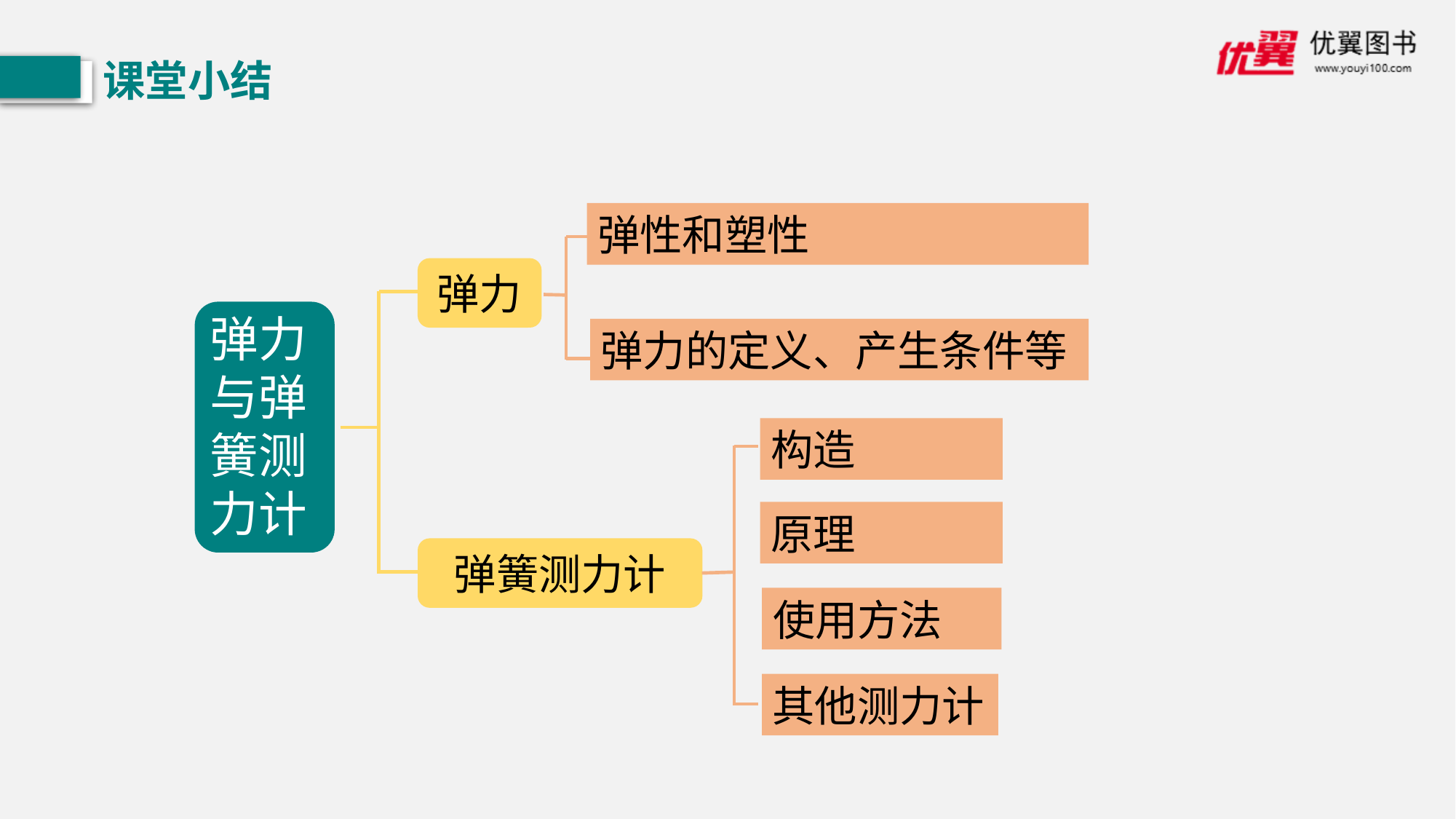

课堂小结

弹性和塑性
弹力
弹力与弹簧测力计
弹力的定义、产生条件等
构造
原理
弹簧测力计
使用方法
其他测力计